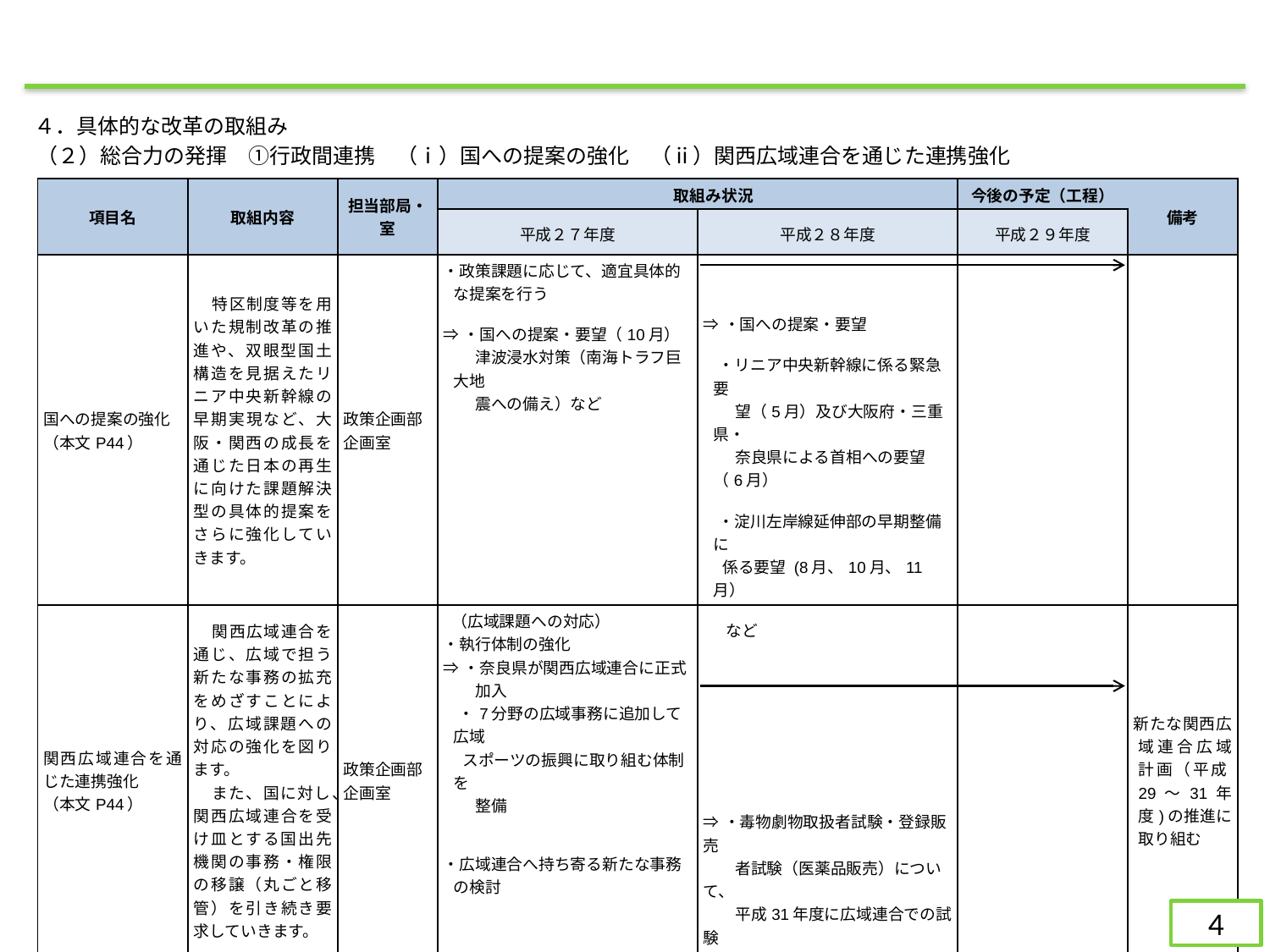

４．具体的な改革の取組み
（２）総合力の発揮　①行政間連携　（ⅰ）国への提案の強化　（ⅱ）関西広域連合を通じた連携強化
| 項目名 | 取組内容 | 担当部局・室 | 取組み状況 |  | 今後の予定（工程） | 備考 |
| --- | --- | --- | --- | --- | --- | --- |
|  |  |  | 平成２７年度 | 平成２８年度 | 平成２９年度 |  |
| 国への提案の強化 （本文P44） | 特区制度等を用いた規制改革の推進や、双眼型国土構造を見据えたリニア中央新幹線の早期実現など、大阪・関西の成長を通じた日本の再生に向けた課題解決型の具体的提案をさらに強化していきます。 | 政策企画部 企画室 | ・政策課題に応じて、適宜具体的な提案を行う ⇒・国への提案・要望（10月） 　　津波浸水対策（南海トラフ巨大地 　　震への備え）など | ⇒・国への提案・要望 ・リニア中央新幹線に係る緊急要 　　望（5月）及び大阪府・三重県・ 　　奈良県による首相への要望（6月） ・淀川左岸線延伸部の早期整備に 係る要望 (8月、10月、11月） 　 など |  |  |
| 関西広域連合を通じた連携強化 （本文P44） | 関西広域連合を通じ、広域で担う新たな事務の拡充をめざすことにより、広域課題への対応の強化を図ります。 また、国に対し、関西広域連合を受け皿とする国出先機関の事務・権限の移譲（丸ごと移管）を引き続き要求していきます。 | 政策企画部 企画室 | （広域課題への対応） ・執行体制の強化 ⇒・奈良県が関西広域連合に正式 　　加入 ・7分野の広域事務に追加して広域 スポーツの振興に取り組む体制を 　　整備 ・広域連合へ持ち寄る新たな事務の検討 | ⇒・毒物劇物取扱者試験・登録販売 　　者試験（医薬品販売）について、 　　平成31年度に広域連合での試験 　　実施を目指す |  | 新たな関西広域連合広域計画（平成29～31年度)の推進に取り組む |

4